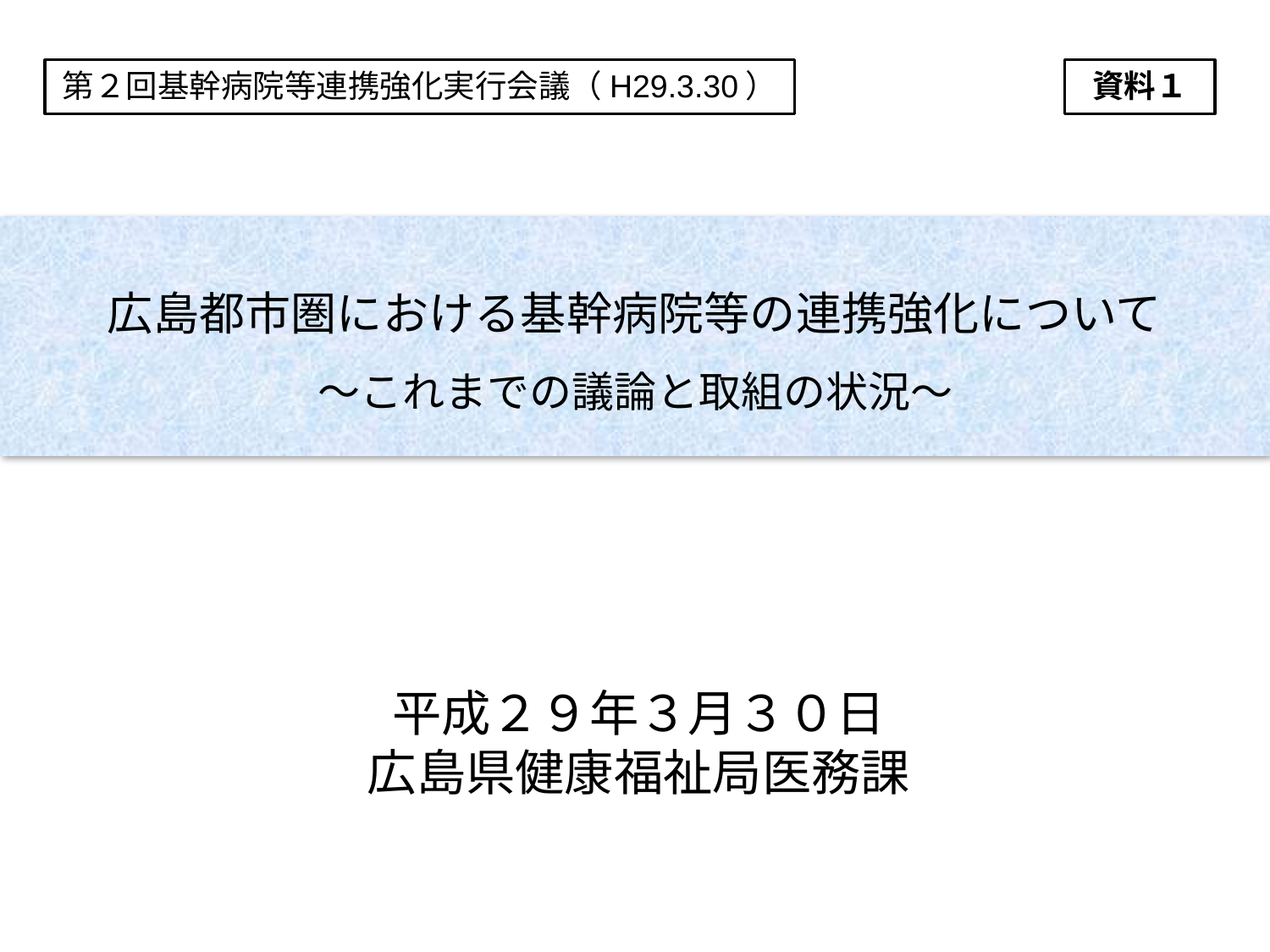

第２回基幹病院等連携強化実行会議（H29.3.30）
資料１
広島都市圏における基幹病院等の連携強化について
～これまでの議論と取組の状況～
平成２９年３月３０日
広島県健康福祉局医務課
1